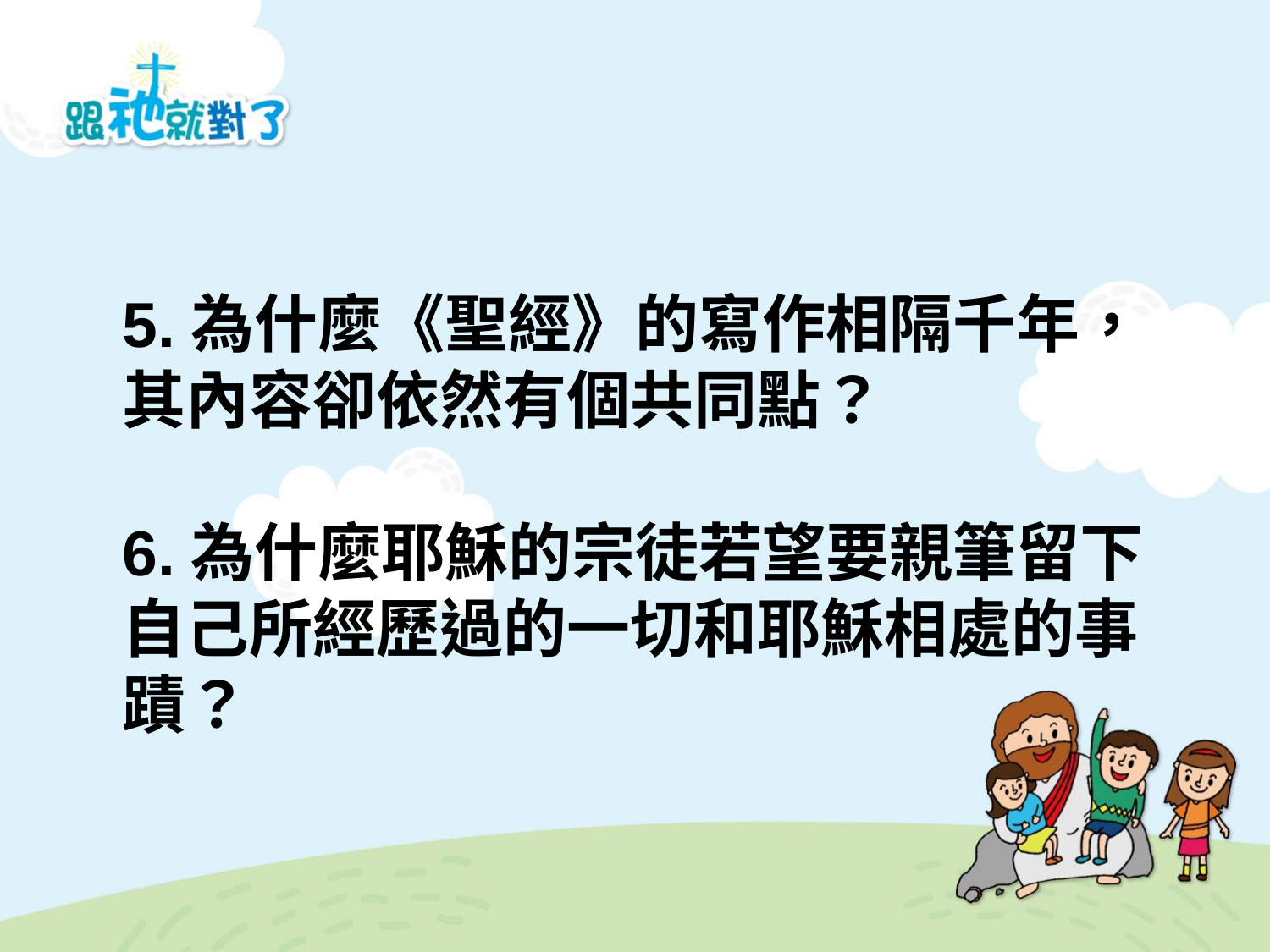

5.為什麼《聖經》的寫作相隔千年，其內容卻依然有個共同點？

6.為什麼耶穌的宗徒若望要親筆留下自己所經歷過的一切和耶穌相處的事蹟？